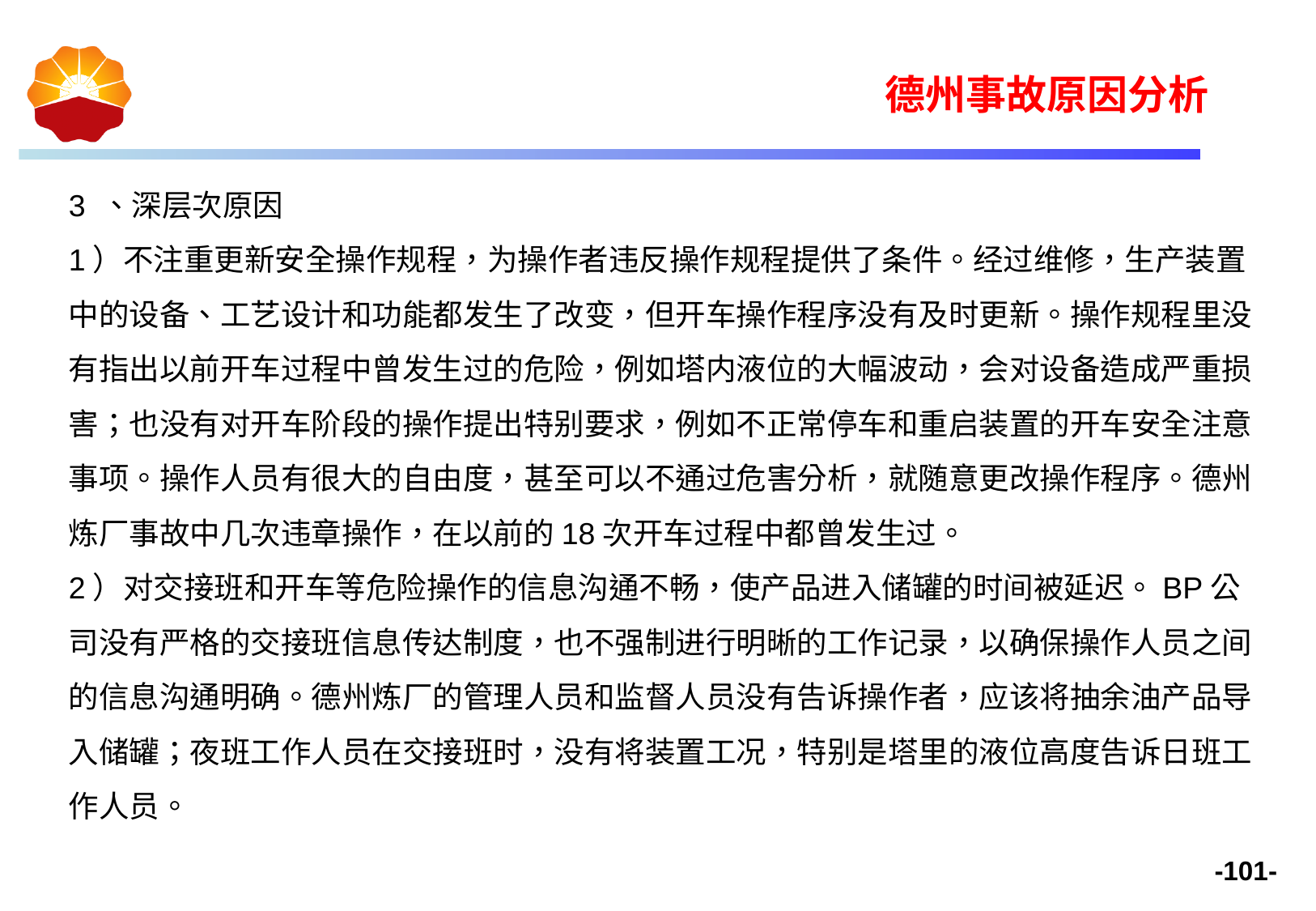

德州事故原因分析
3 、深层次原因
1）不注重更新安全操作规程，为操作者违反操作规程提供了条件。经过维修，生产装置中的设备、工艺设计和功能都发生了改变，但开车操作程序没有及时更新。操作规程里没有指出以前开车过程中曾发生过的危险，例如塔内液位的大幅波动，会对设备造成严重损害；也没有对开车阶段的操作提出特别要求，例如不正常停车和重启装置的开车安全注意事项。操作人员有很大的自由度，甚至可以不通过危害分析，就随意更改操作程序。德州炼厂事故中几次违章操作，在以前的18次开车过程中都曾发生过。
2）对交接班和开车等危险操作的信息沟通不畅，使产品进入储罐的时间被延迟。BP公司没有严格的交接班信息传达制度，也不强制进行明晰的工作记录，以确保操作人员之间的信息沟通明确。德州炼厂的管理人员和监督人员没有告诉操作者，应该将抽余油产品导入储罐；夜班工作人员在交接班时，没有将装置工况，特别是塔里的液位高度告诉日班工作人员。